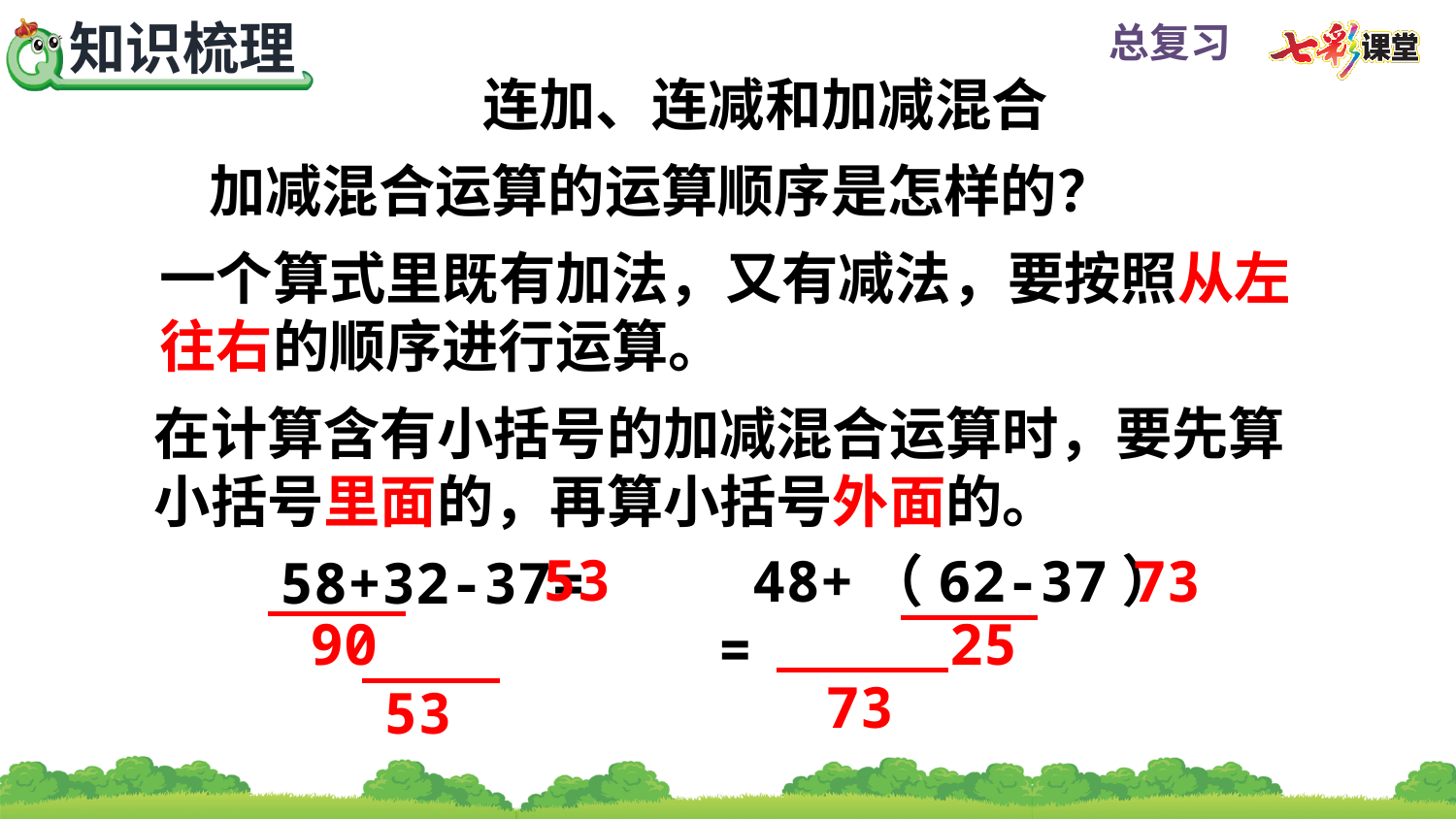

连加、连减和加减混合
加减混合运算的运算顺序是怎样的？
一个算式里既有加法，又有减法，要按照从左往右的顺序进行运算。
在计算含有小括号的加减混合运算时，要先算小括号里面的，再算小括号外面的。
53
73
 48+（62-37）=
 58+32-37=
90
25
73
53